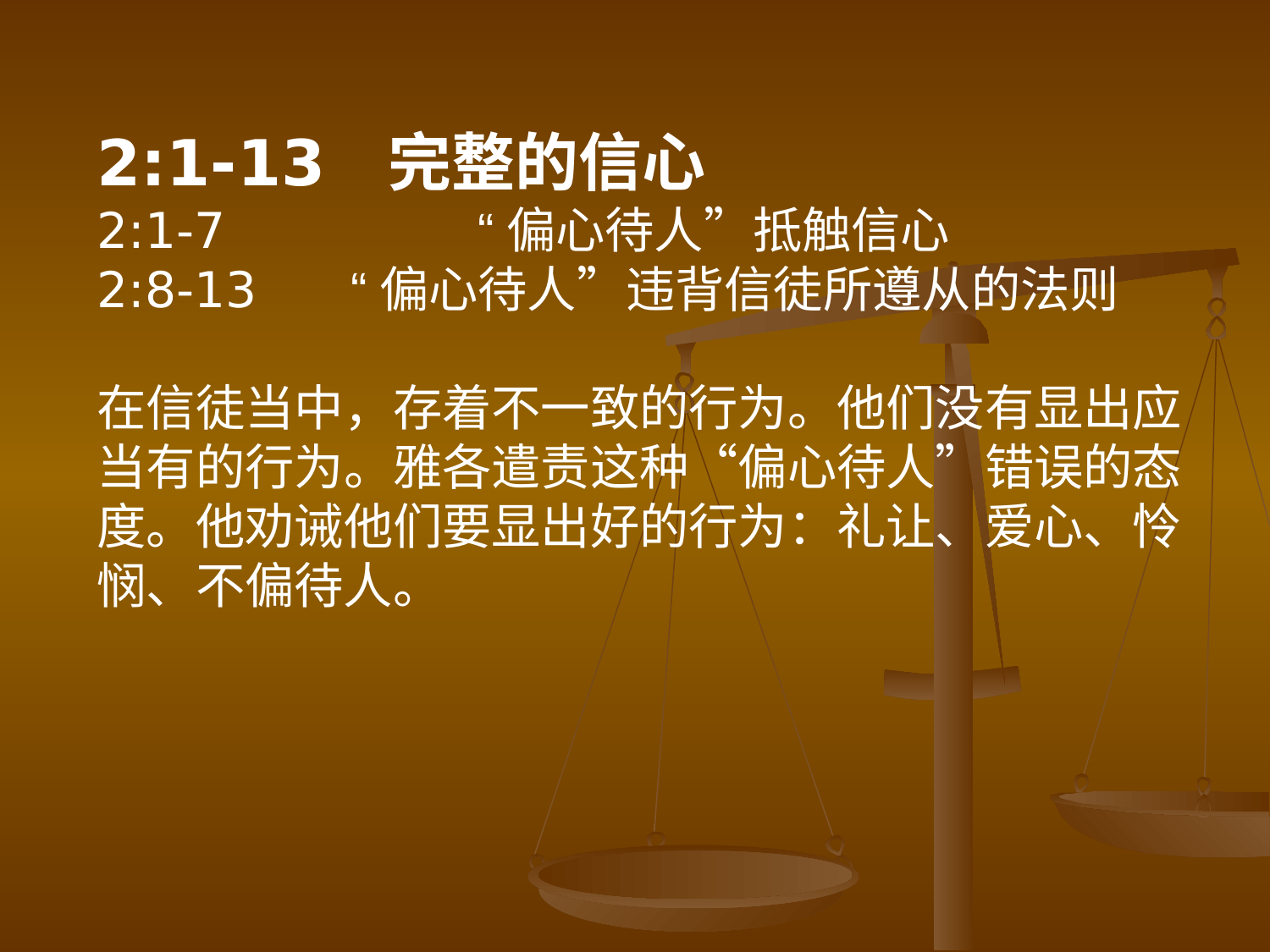

2:1-13	 完整的信心
2:1-7		“偏心待人”抵触信心
2:8-13	“偏心待人”违背信徒所遵从的法则

在信徒当中，存着不一致的行为。他们没有显出应当有的行为。雅各遣责这种“偏心待人”错误的态度。他劝诫他们要显出好的行为：礼让、爱心、怜悯、不偏待人。